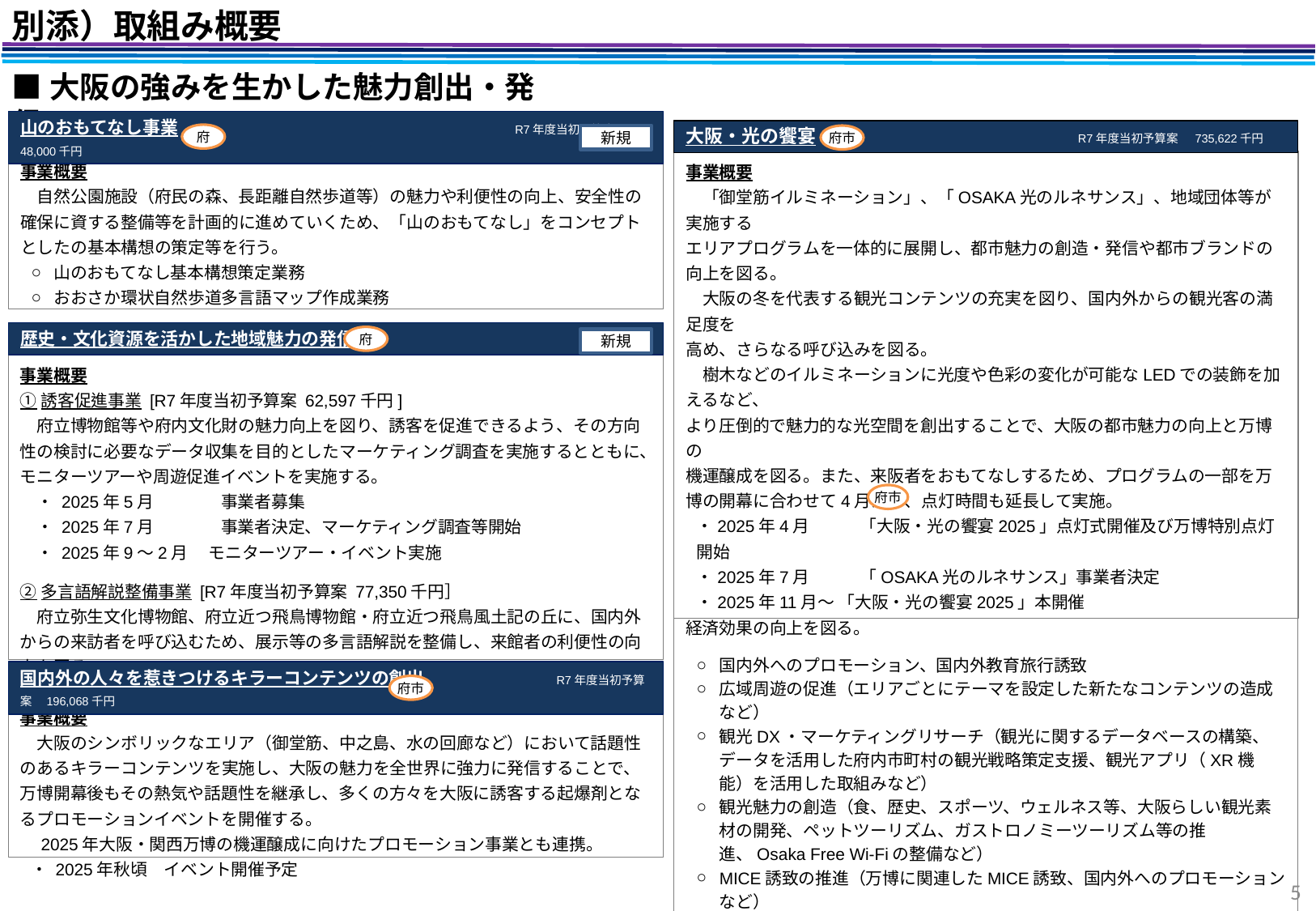

別添）取組み概要
■大阪の強みを生かした魅力創出・発信
大阪・光の饗宴　　　　　　　                                 R7年度当初予算案　 735,622千円
山のおもてなし事業  　　　　　　　　　　　　　　　　　　　　　　　　　　　　R7年度当初予算案　48,000千円
府

府市

新規
事業概要
　自然公園施設（府民の森、長距離自然歩道等）の魅力や利便性の向上、安全性の確保に資する整備等を計画的に進めていくため、「山のおもてなし」をコンセプトとしたの基本構想の策定等を行う。
⼭のおもてなし基本構想策定業務
おおさか環状⾃然歩道多⾔語マップ作成業務

事業概要
　「御堂筋イルミネーション」、「OSAKA光のルネサンス」、地域団体等が実施する
エリアプログラムを一体的に展開し、都市魅力の創造・発信や都市ブランドの向上を図る。
　大阪の冬を代表する観光コンテンツの充実を図り、国内外からの観光客の満足度を
高め、さらなる呼び込みを図る。
　樹木などのイルミネーションに光度や色彩の変化が可能なLEDでの装飾を加えるなど、
より圧倒的で魅力的な光空間を創出することで、大阪の都市魅力の向上と万博の
機運醸成を図る。また、来阪者をおもてなしするため、プログラムの一部を万博の開幕に合わせて4月から、点灯時間も延長して実施。
・2025年4月　　　「大阪・光の饗宴2025」点灯式開催及び万博特別点灯開始
・2025年7月　　　「OSAKA光のルネサンス」事業者決定
・2025年11月～ 「大阪・光の饗宴2025」本開催
歴史・文化資源を活かした地域魅力の発信
府

新規
事業概要
①誘客促進事業 [R7年度当初予算案 62,597千円]
　府立博物館等や府内文化財の魅力向上を図り、誘客を促進できるよう、その方向性の検討に必要なデータ収集を目的としたマーケティング調査を実施するとともに、モニターツアーや周遊促進イベントを実施する。
　・ 2025年5月　　　　事業者募集
　・ 2025年7月　　　　事業者決定、マーケティング調査等開始
　・ 2025年9～2月　 モニターツアー・イベント実施

②多言語解説整備事業 [R7年度当初予算案 77,350千円］
　府立弥生文化博物館、府立近つ飛鳥博物館・府立近つ飛鳥風土記の丘に、国内外からの来訪者を呼び込むため、展示等の多言語解説を整備し、来館者の利便性の向上を図る。
大阪観光局の取組み　　　　　　                             R7年度当初予算案　524,224千円
府市

事業概要
　大阪観光局において、新たな観光関連産業の振興や地域の活性化、効果的なプロモーションや地域と連携したMICE誘致などの事業に取り組み、来阪宿泊数等を増加させることで、新たな観光関連産業の振興や地域の活性化につなげ、経済効果の向上を図る。

国内外へのプロモーション、国内外教育旅行誘致
広域周遊の促進（エリアごとにテーマを設定した新たなコンテンツの造成など）
観光DX・マーケティングリサーチ（観光に関するデータベースの構築、データを活用した府内市町村の観光戦略策定支援、観光アプリ（XR機能）を活用した取組みなど）
観光魅力の創造（食、歴史、スポーツ、ウェルネス等、大阪らしい観光素材の開発、ペットツーリズム、ガストロノミーツーリズム等の推進、Osaka Free Wi-Fiの整備など）
MICE誘致の推進（万博に関連したMICE誘致、国内外へのプロモーションなど）
観光情報の発信（観光案内所の運営、HPやSNSによる国内外への情報発信など)
国内外の人々を惹きつけるキラーコンテンツの創出　  　　　　　　　　　R7年度当初予算案　196,068千円
府市

事業概要
　大阪のシンボリックなエリア（御堂筋、中之島、水の回廊など）において話題性のあるキラーコンテンツを実施し、大阪の魅力を全世界に強力に発信することで、万博開幕後もその熱気や話題性を継承し、多くの方々を大阪に誘客する起爆剤となるプロモーションイベントを開催する。
　2025年大阪・関西万博の機運醸成に向けたプロモーション事業とも連携。
・ 2025年秋頃　イベント開催予定
5